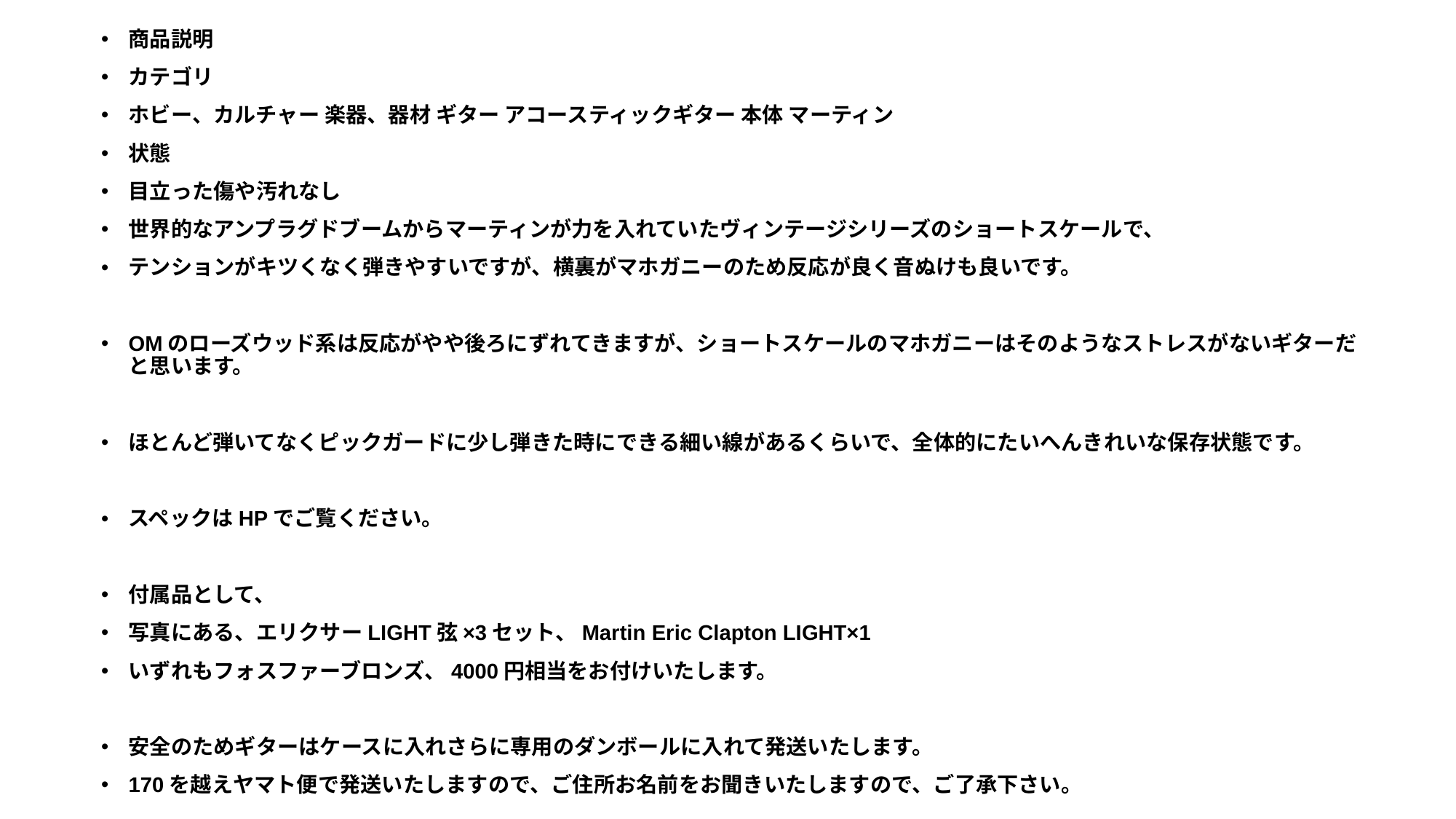

商品説明
カテゴリ
ホビー、カルチャー 楽器、器材 ギター アコースティックギター 本体 マーティン
状態
目立った傷や汚れなし
世界的なアンプラグドブームからマーティンが力を入れていたヴィンテージシリーズのショートスケールで、
テンションがキツくなく弾きやすいですが、横裏がマホガニーのため反応が良く音ぬけも良いです。

OMのローズウッド系は反応がやや後ろにずれてきますが、ショートスケールのマホガニーはそのようなストレスがないギターだと思います。

ほとんど弾いてなくピックガードに少し弾きた時にできる細い線があるくらいで、全体的にたいへんきれいな保存状態です。

スペックはHPでご覧ください。

付属品として、
写真にある、エリクサーLIGHT弦×3セット、Martin Eric Clapton LIGHT×1
いずれもフォスファーブロンズ、4000円相当をお付けいたします。

安全のためギターはケースに入れさらに専用のダンボールに入れて発送いたします。
170を越えヤマト便で発送いたしますので、ご住所お名前をお聞きいたしますので、ご了承下さい。